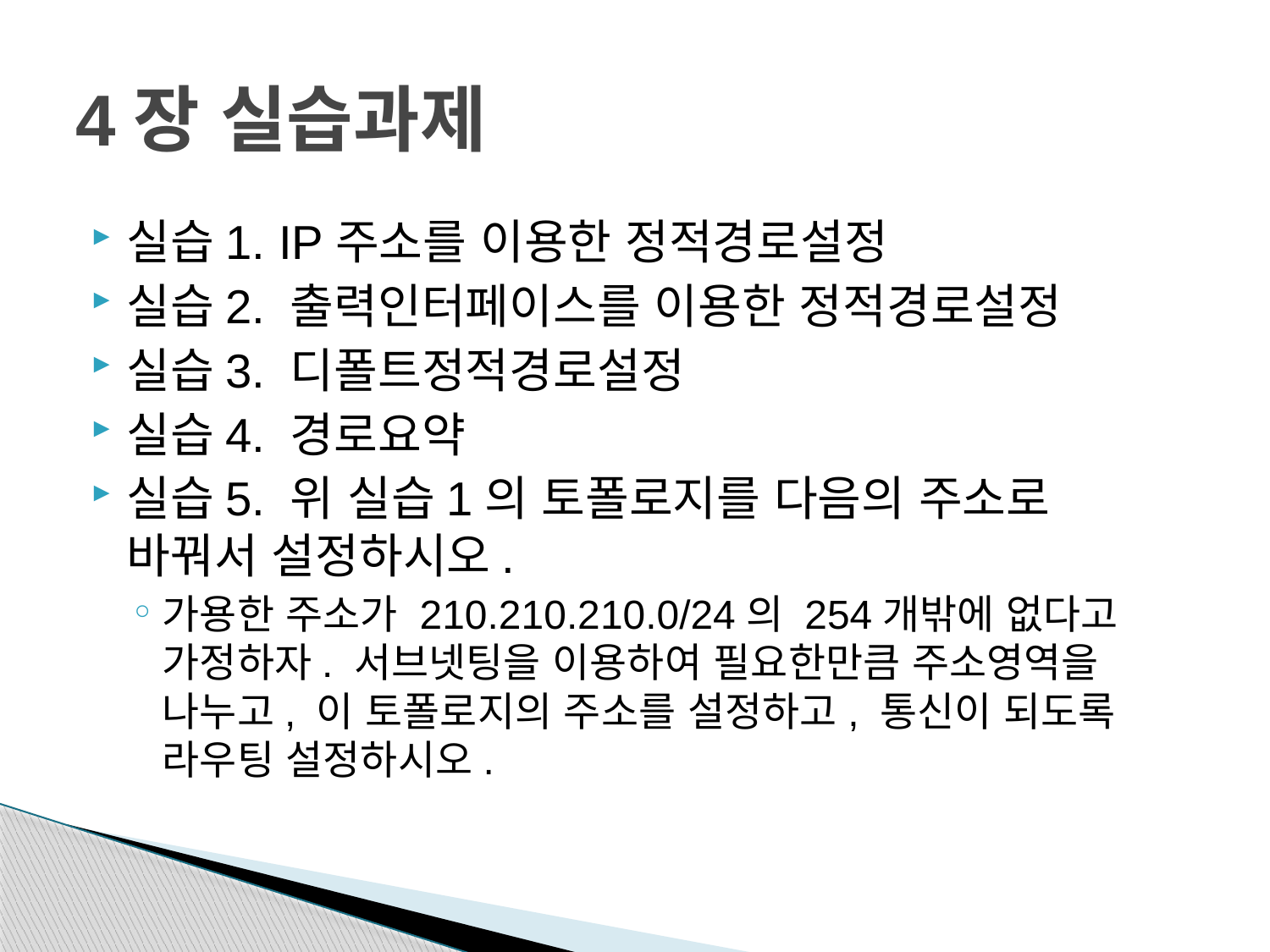

# 4장 실습과제
실습1. IP주소를 이용한 정적경로설정
실습2. 출력인터페이스를 이용한 정적경로설정
실습3. 디폴트정적경로설정
실습4. 경로요약
실습5. 위 실습1의 토폴로지를 다음의 주소로 바꿔서 설정하시오.
가용한 주소가 210.210.210.0/24의 254개밖에 없다고 가정하자. 서브넷팅을 이용하여 필요한만큼 주소영역을 나누고, 이 토폴로지의 주소를 설정하고, 통신이 되도록 라우팅 설정하시오.